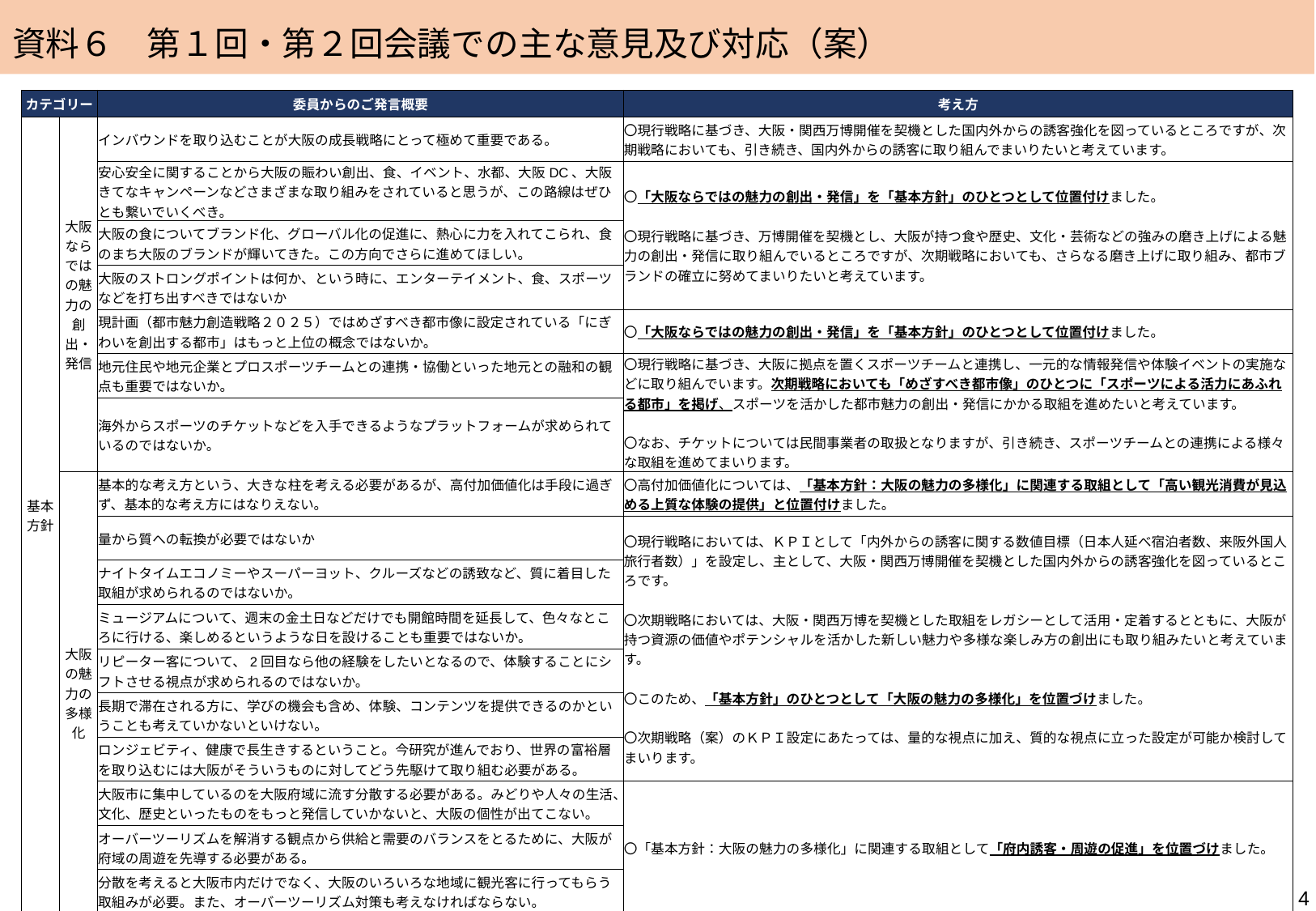

資料６　第１回・第２回会議での主な意見及び対応（案）
| カテゴリー |  | 委員からのご発言概要 | 考え方 |
| --- | --- | --- | --- |
| 基本方針 | 大阪ならではの魅力の創出・発信 | インバウンドを取り込むことが大阪の成長戦略にとって極めて重要である。 | 〇現行戦略に基づき、大阪・関西万博開催を契機とした国内外からの誘客強化を図っているところですが、次期戦略においても、引き続き、国内外からの誘客に取り組んでまいりたいと考えています。 |
|  |  | 安心安全に関することから大阪の賑わい創出、食、イベント、水都、大阪DC、大阪きてなキャンペーンなどさまざまな取り組みをされていると思うが、この路線はぜひとも繋いでいくべき。 | 〇「大阪ならではの魅力の創出・発信」を「基本方針」のひとつとして位置付けました。 〇現行戦略に基づき、万博開催を契機とし、大阪が持つ食や歴史、文化・芸術などの強みの磨き上げによる魅力の創出・発信に取り組んでいるところですが、次期戦略においても、さらなる磨き上げに取り組み、都市ブランドの確立に努めてまいりたいと考えています。 |
|  |  | 大阪の食についてブランド化、グローバル化の促進に、熱心に力を入れてこられ、食のまち大阪のブランドが輝いてきた。この方向でさらに進めてほしい。 |  |
|  |  | 大阪のストロングポイントは何か、という時に、エンターテイメント、食、スポーツなどを打ち出すべきではないか |  |
|  |  | 現計画（都市魅力創造戦略２０２５）ではめざすべき都市像に設定されている「にぎわいを創出する都市」はもっと上位の概念ではないか。 | 〇「大阪ならではの魅力の創出・発信」を「基本方針」のひとつとして位置付けました。 |
|  |  | 地元住民や地元企業とプロスポーツチームとの連携・協働といった地元との融和の観点も重要ではないか。 | 〇現行戦略に基づき、大阪に拠点を置くスポーツチームと連携し、一元的な情報発信や体験イベントの実施などに取り組んでいます。次期戦略においても「めざすべき都市像」のひとつに「スポーツによる活力にあふれる都市」を掲げ、スポーツを活かした都市魅力の創出・発信にかかる取組を進めたいと考えています。 〇なお、チケットについては民間事業者の取扱となりますが、引き続き、スポーツチームとの連携による様々な取組を進めてまいります。 |
|  |  | 海外からスポーツのチケットなどを入手できるようなプラットフォームが求められているのではないか。 |  |
|  | 大阪の魅力の多様化 | 基本的な考え方という、大きな柱を考える必要があるが、高付加価値化は手段に過ぎず、基本的な考え方にはなりえない。 | 〇高付加価値化については、「基本方針：大阪の魅力の多様化」に関連する取組として「高い観光消費が見込める上質な体験の提供」と位置付けました。 |
|  |  | 量から質への転換が必要ではないか | 〇現行戦略においては、ＫＰＩとして「内外からの誘客に関する数値目標（日本人延べ宿泊者数、来阪外国人旅行者数）」を設定し、主として、大阪・関西万博開催を契機とした国内外からの誘客強化を図っているところです。 〇次期戦略においては、大阪・関西万博を契機とした取組をレガシーとして活用・定着するとともに、大阪が持つ資源の価値やポテンシャルを活かした新しい魅力や多様な楽しみ方の創出にも取り組みたいと考えています。 〇このため、「基本方針」のひとつとして「大阪の魅力の多様化」を位置づけました。 〇次期戦略（案）のＫＰＩ設定にあたっては、量的な視点に加え、質的な視点に立った設定が可能か検討してまいります。 |
|  |  | ナイトタイムエコノミーやスーパーヨット、クルーズなどの誘致など、質に着目した取組が求められるのではないか。 |  |
|  |  | ミュージアムについて、週末の金土日などだけでも開館時間を延長して、色々なところに行ける、楽しめるというような日を設けることも重要ではないか。 |  |
|  |  | リピーター客について、2回目なら他の経験をしたいとなるので、体験することにシフトさせる視点が求められるのではないか。 |  |
|  |  | 長期で滞在される方に、学びの機会も含め、体験、コンテンツを提供できるのかということも考えていかないといけない。 |  |
|  |  | ロンジェビティ、健康で長生きするということ。今研究が進んでおり、世界の富裕層を取り込むには大阪がそういうものに対してどう先駆けて取り組む必要がある。 |  |
|  |  | 大阪市に集中しているのを大阪府域に流す分散する必要がある。みどりや人々の生活、文化、歴史といったものをもっと発信していかないと、大阪の個性が出てこない。 | 〇「基本方針：大阪の魅力の多様化」に関連する取組として「府内誘客・周遊の促進」を位置づけました。 |
|  |  | オーバーツーリズムを解消する観点から供給と需要のバランスをとるために、大阪が府域の周遊を先導する必要がある。 |  |
|  |  | 分散を考えると大阪市内だけでなく、大阪のいろいろな地域に観光客に行ってもらう取組みが必要。また、オーバーツーリズム対策も考えなければならない。 |  |
4